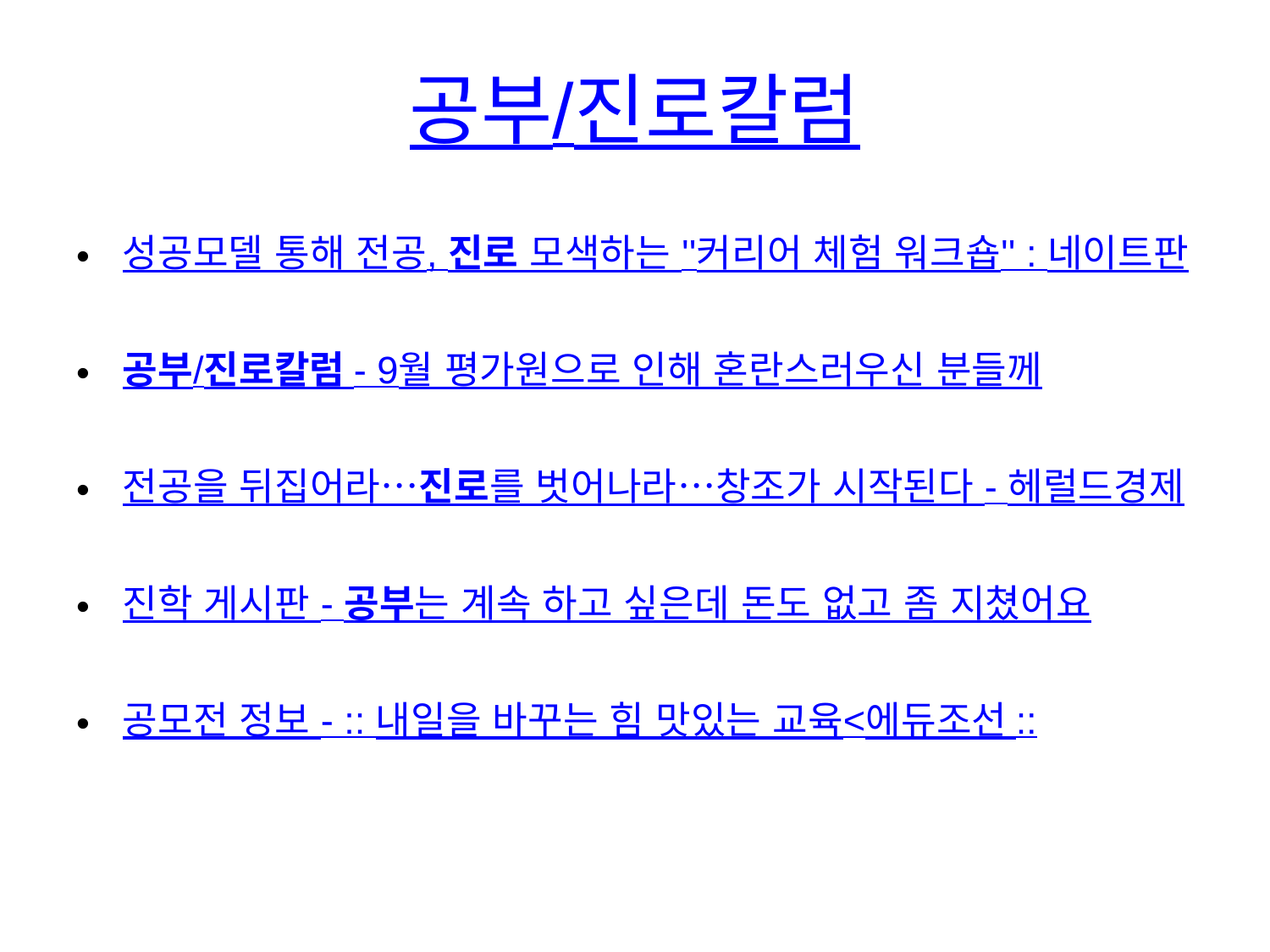

# 공부/진로칼럼
성공모델 통해 전공, 진로 모색하는 ''커리어 체험 워크숍'' : 네이트판

공부/진로칼럼 - 9월 평가원으로 인해 혼란스러우신 분들께

전공을 뒤집어라…진로를 벗어나라…창조가 시작된다 - 헤럴드경제

진학 게시판 - 공부는 계속 하고 싶은데 돈도 없고 좀 지쳤어요

공모전 정보 - :: 내일을 바꾸는 힘 맛있는 교육<에듀조선 ::